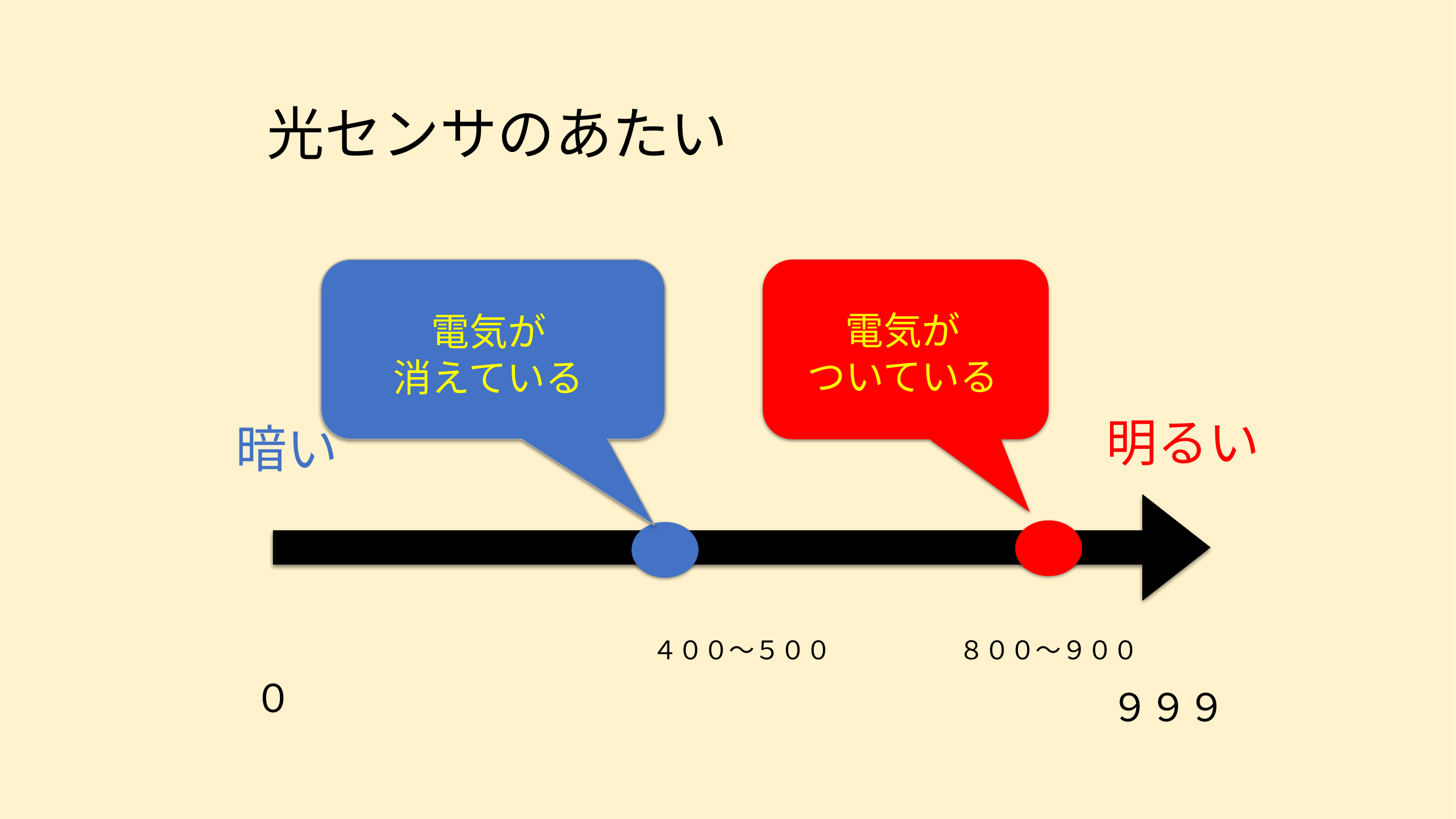

光センサのあたい

電気が
ついている
電気が
消えている
明るい
暗い

４００～５００
８００～９００
０
９９９